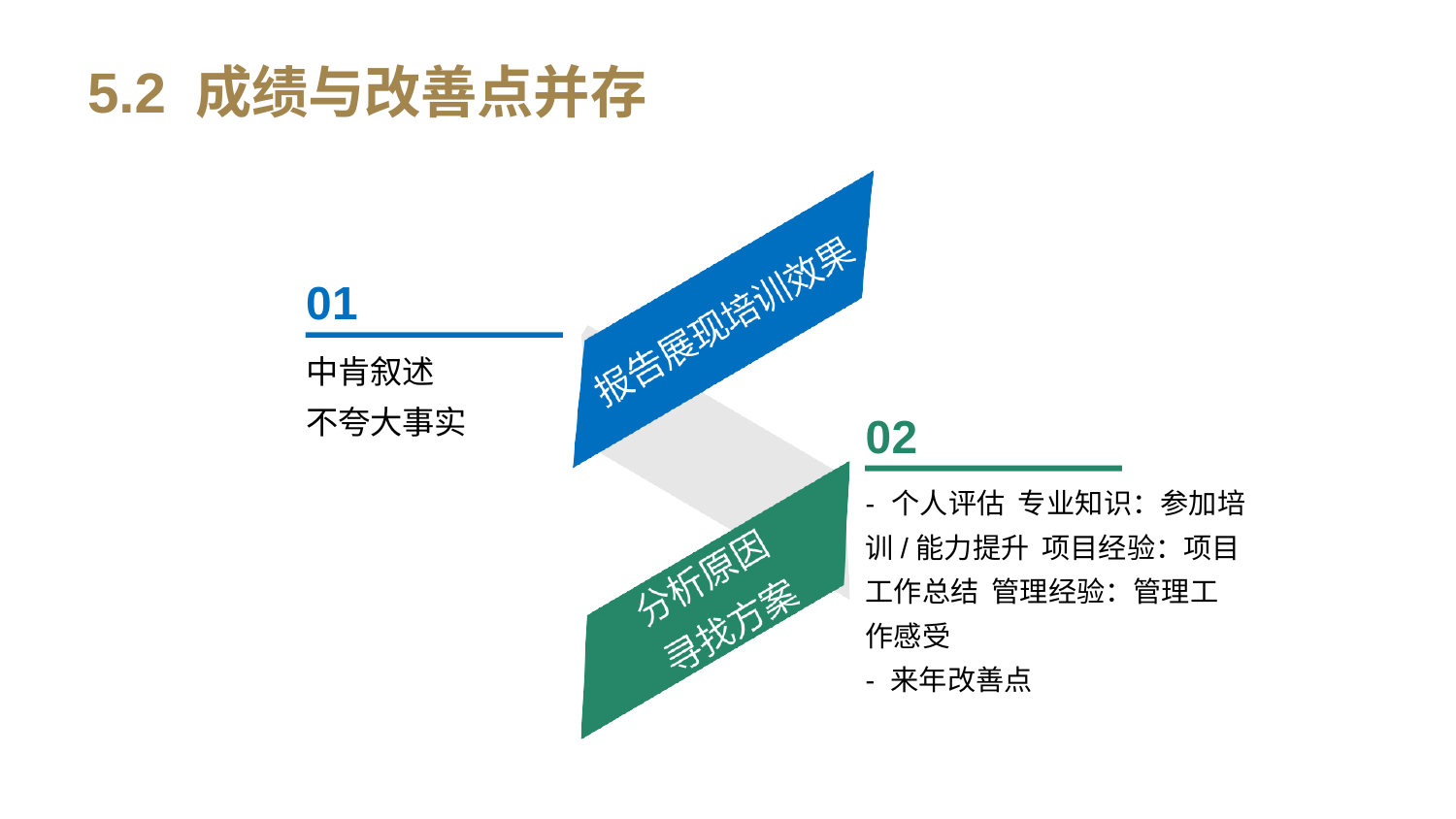

# 5.2 成绩与改善点并存

01
中肯叙述
不夸大事实
02
- 个人评估  专业知识：参加培训/能力提升  项目经验：项目工作总结  管理经验：管理工作感受
- 来年改善点